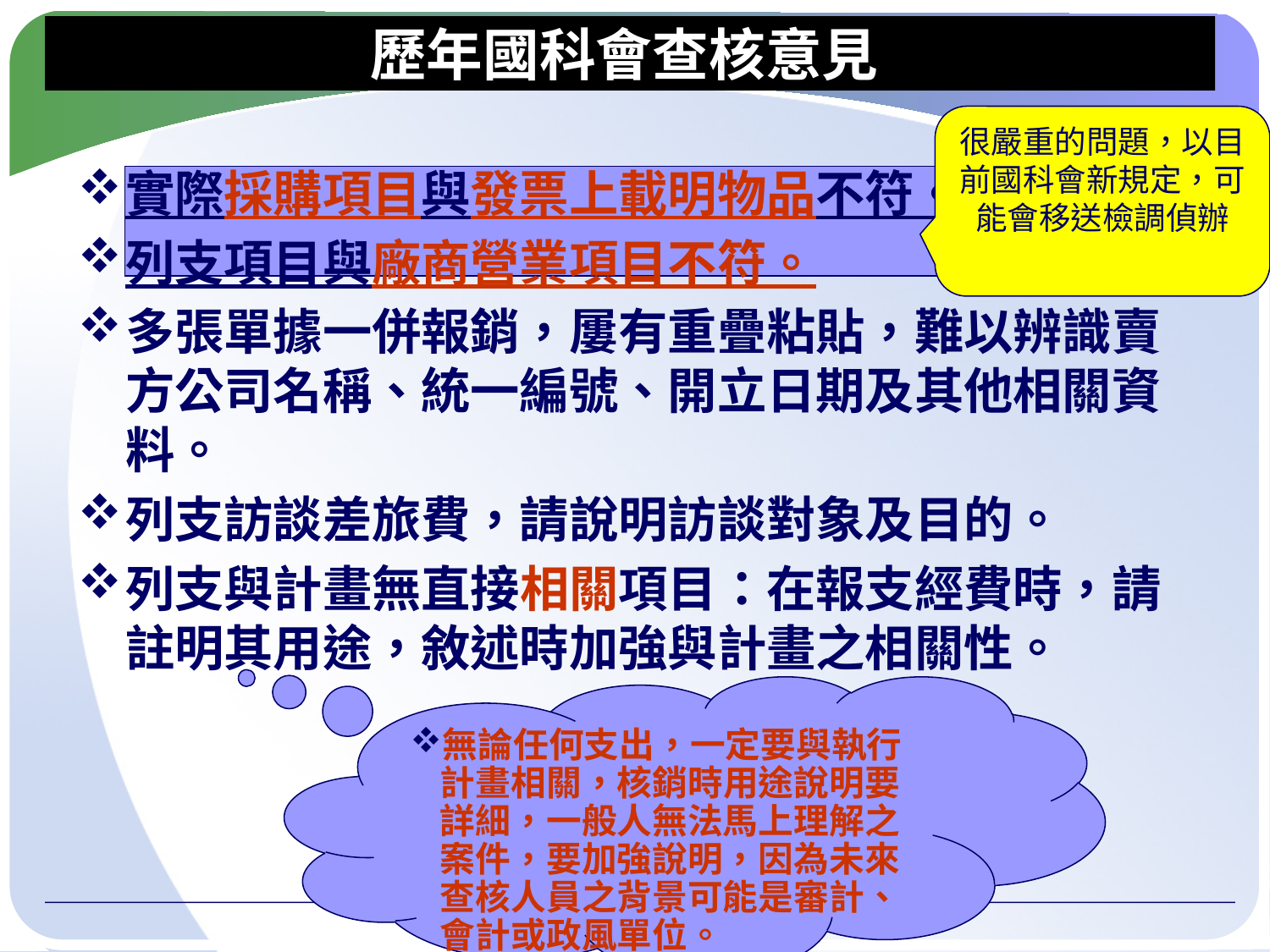

# 歷年國科會查核意見
很嚴重的問題，以目前國科會新規定，可能會移送檢調偵辦
實際採購項目與發票上載明物品不符。
列支項目與廠商營業項目不符。
多張單據一併報銷，屢有重疊粘貼，難以辨識賣方公司名稱、統一編號、開立日期及其他相關資料。
列支訪談差旅費，請說明訪談對象及目的。
列支與計畫無直接相關項目：在報支經費時，請註明其用途，敘述時加強與計畫之相關性。

無論任何支出，一定要與執行計畫相關，核銷時用途說明要詳細，一般人無法馬上理解之案件，要加強說明，因為未來查核人員之背景可能是審計、會計或政風單位。